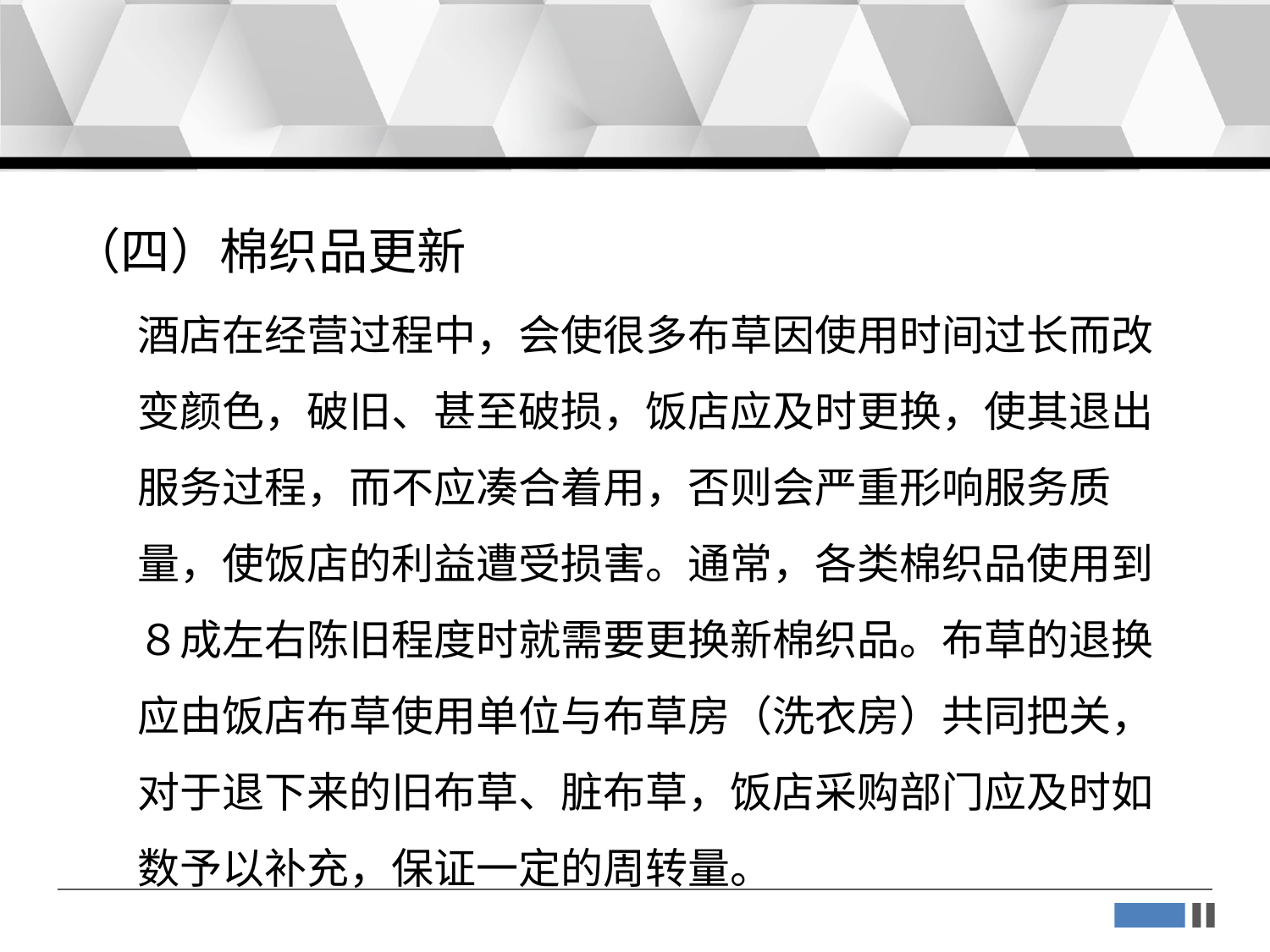

（四）棉织品更新
酒店在经营过程中，会使很多布草因使用时间过长而改变颜色，破旧、甚至破损，饭店应及时更换，使其退出服务过程，而不应凑合着用，否则会严重形响服务质量，使饭店的利益遭受损害。通常，各类棉织品使用到８成左右陈旧程度时就需要更换新棉织品。布草的退换应由饭店布草使用单位与布草房（洗衣房）共同把关，对于退下来的旧布草、脏布草，饭店采购部门应及时如数予以补充，保证一定的周转量。